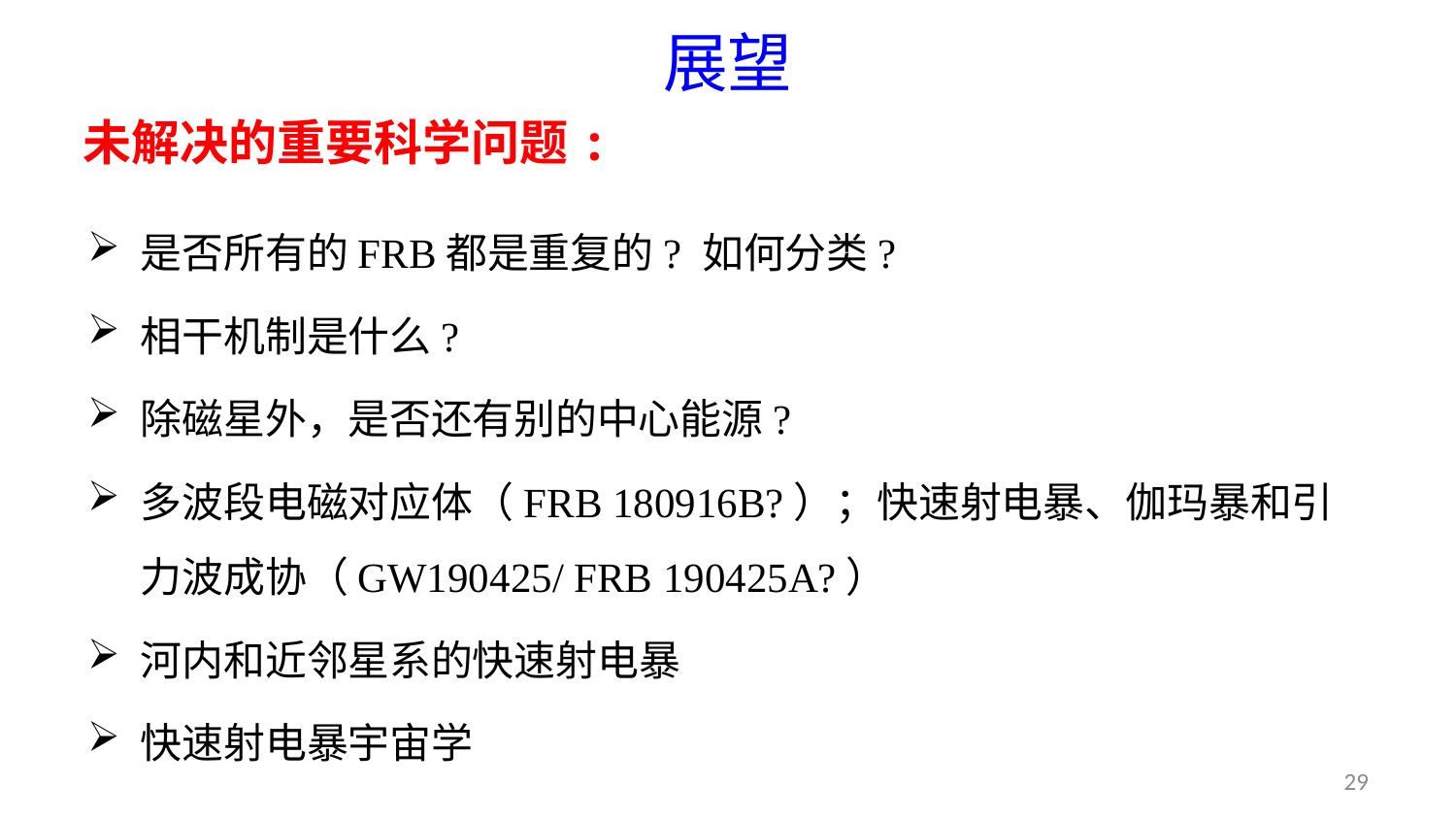

# 展望
未解决的重要科学问题:
是否所有的FRB都是重复的? 如何分类?
相干机制是什么?
除磁星外，是否还有别的中心能源?
多波段电磁对应体（FRB 180916B?）；快速射电暴、伽玛暴和引力波成协（GW190425/ FRB 190425A?）
河内和近邻星系的快速射电暴
快速射电暴宇宙学
29